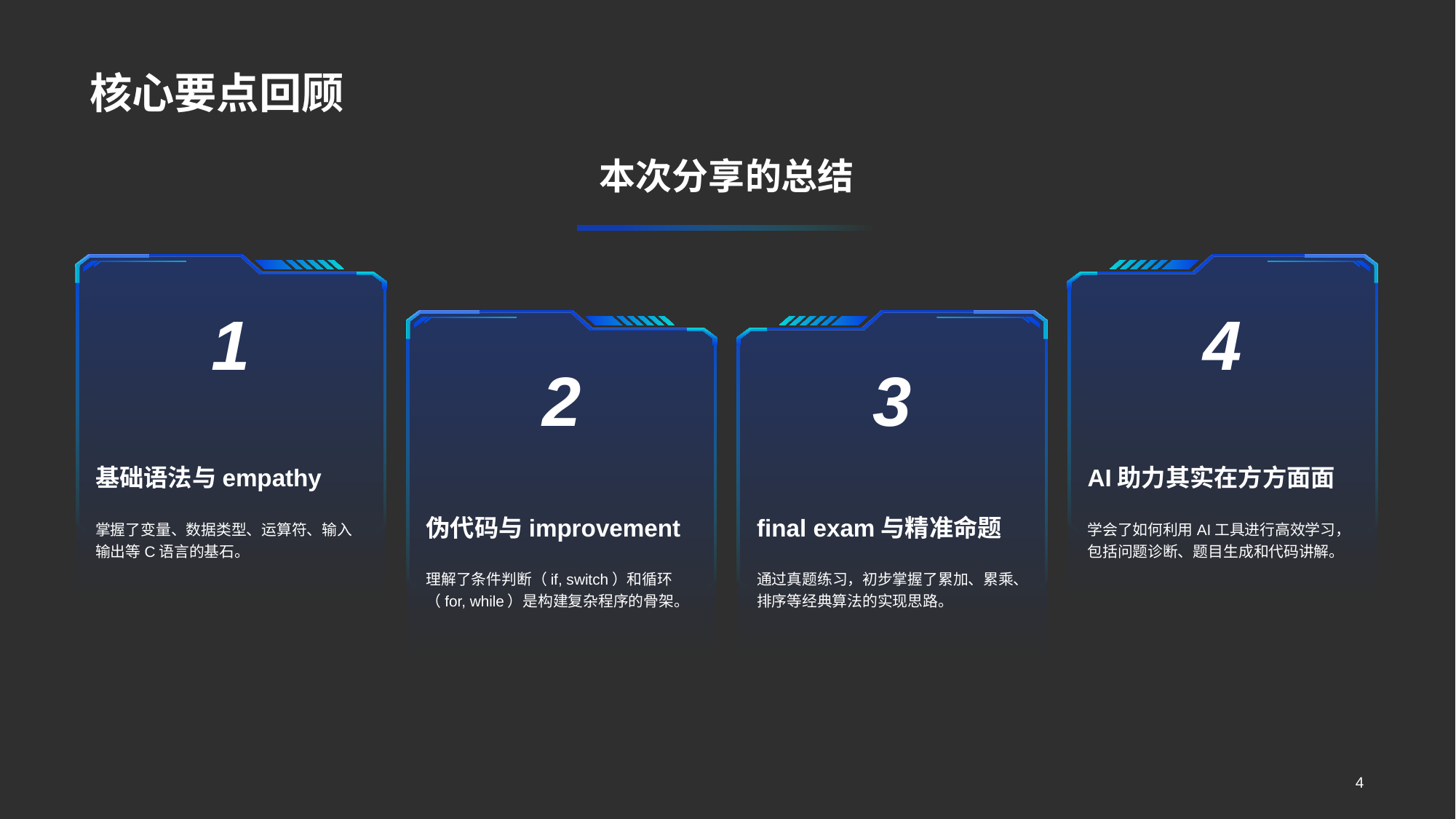

核心要点回顾
本次分享的总结

1
基础语法与empathy
掌握了变量、数据类型、运算符、输入输出等C语言的基石。

4
AI助力其实在方方面面
学会了如何利用AI工具进行高效学习，包括问题诊断、题目生成和代码讲解。

2
伪代码与improvement
理解了条件判断（if, switch）和循环（for, while）是构建复杂程序的骨架。

3
final exam与精准命题
通过真题练习，初步掌握了累加、累乘、排序等经典算法的实现思路。

4